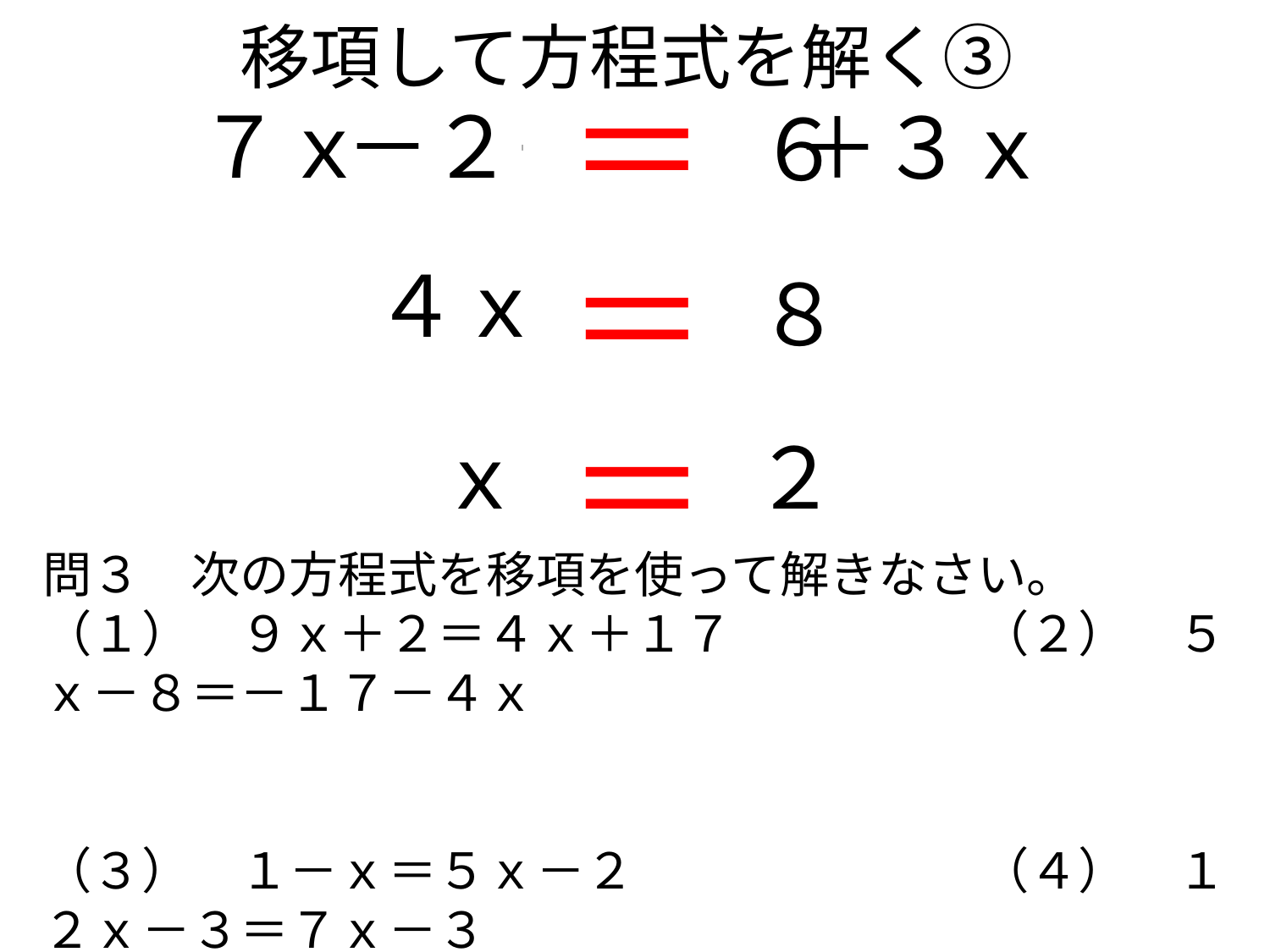

# 移項して方程式を解く③
＝
＝
＝
－２
７ｘ
＋３ｘ
－３ｘ
＋２
６
４ｘ
８
２
ｘ
問３　次の方程式を移項を使って解きなさい。
（１）　９ｘ＋２＝４ｘ＋１７　　　　　（２）　５ｘ－８＝－１７－４ｘ

（３）　１－ｘ＝５ｘ－２　　　　　　　（４）　１２ｘ－３＝７ｘ－３